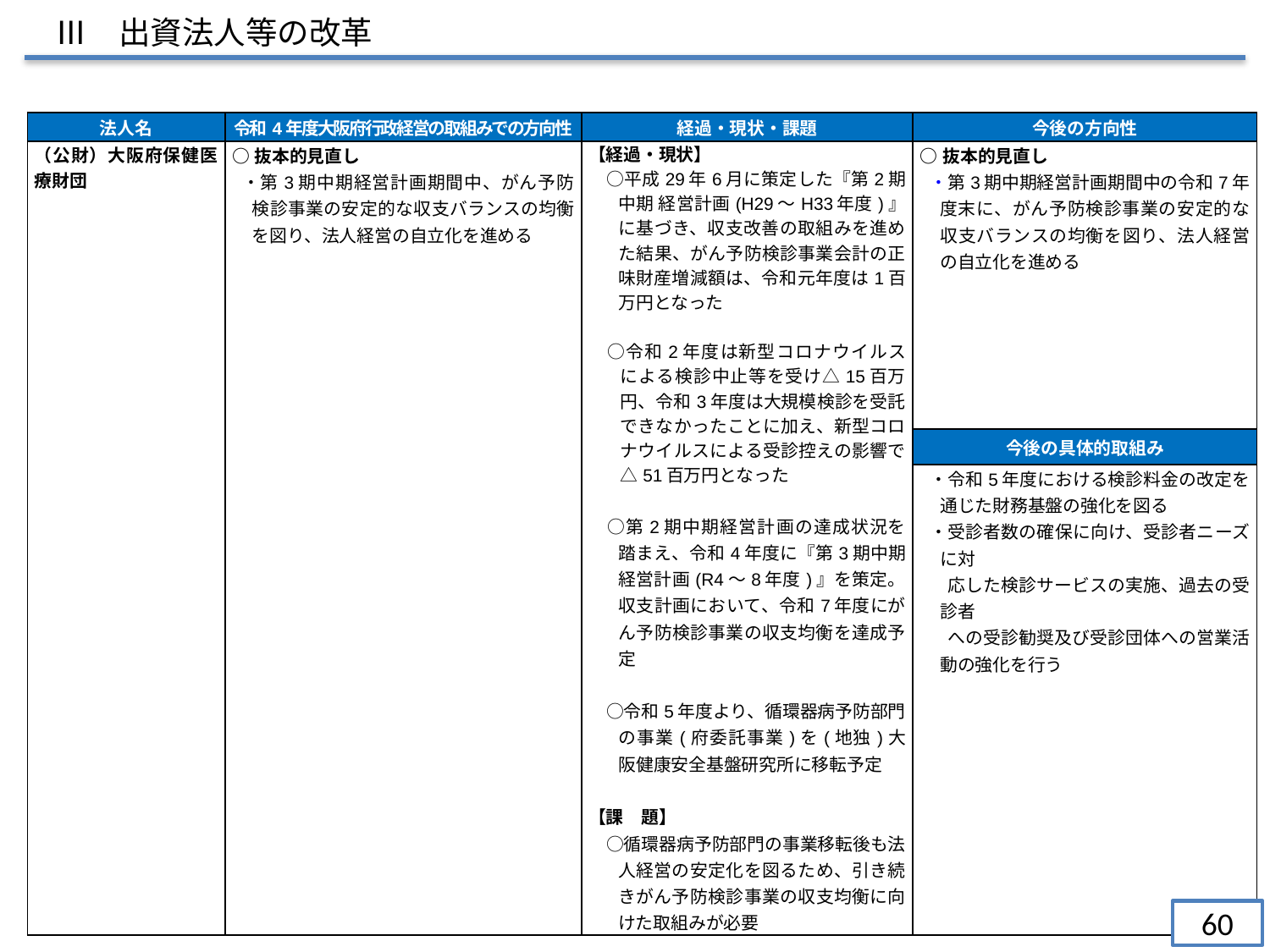

Ⅲ　出資法人等の改革
| 法人名 | 令和4年度大阪府行政経営の取組みでの方向性 | 経過・現状・課題 | 今後の方向性 |
| --- | --- | --- | --- |
| （公財）大阪府保健医療財団 | ○抜本的見直し ・第3期中期経営計画期間中、がん予防検診事業の安定的な収支バランスの均衡を図り、法人経営の自立化を進める | 【経過・現状】 　○平成29年6月に策定した『第2期中期 経営計画(H29～H33年度)』に基づき、収支改善の取組みを進めた結果、がん予防検診事業会計の正味財産増減額は、令和元年度は1百万円となった 　○令和2年度は新型コロナウイルスによる検診中止等を受け△15百万円、令和3年度は大規模検診を受託できなかったことに加え、新型コロナウイルスによる受診控えの影響で△51百万円となった 　○第2期中期経営計画の達成状況を踏まえ、令和4年度に『第3期中期経営計画(R4～8年度)』を策定。収支計画において、令和7年度にがん予防検診事業の収支均衡を達成予定 　○令和5年度より、循環器病予防部門の事業(府委託事業)を(地独)大阪健康安全基盤研究所に移転予定 【課　題】 　○循環器病予防部門の事業移転後も法人経営の安定化を図るため、引き続きがん予防検診事業の収支均衡に向けた取組みが必要 | ○抜本的見直し ・第3期中期経営計画期間中の令和7年度末に、がん予防検診事業の安定的な収支バランスの均衡を図り、法人経営の自立化を進める |
|  |  |  | 今後の具体的取組み |
|  |  |  | ・令和5年度における検診料金の改定を通じた財務基盤の強化を図る ・受診者数の確保に向け、受診者ニーズに対 　応した検診サービスの実施、過去の受診者 　への受診勧奨及び受診団体への営業活動の強化を行う |
60